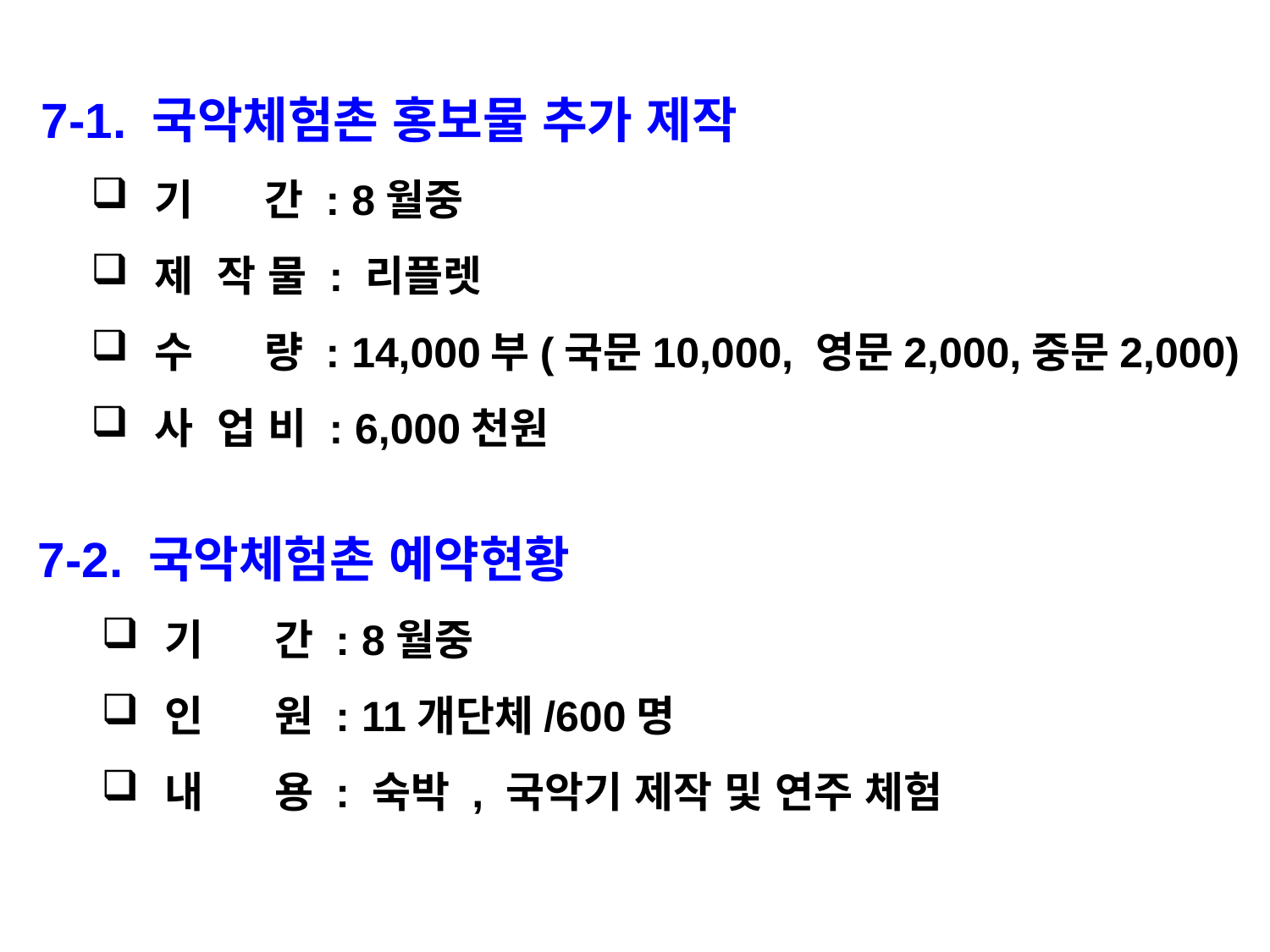

7-1. 국악체험촌 홍보물 추가 제작
기      간 : 8월중
제  작 물 : 리플렛
수      량 : 14,000부(국문10,000, 영문2,000,중문2,000)
사  업 비 : 6,000천원

7-2. 국악체험촌 예약현황
기      간 : 8월중
인      원 : 11개단체/600명
내      용 : 숙박 , 국악기 제작 및 연주 체험